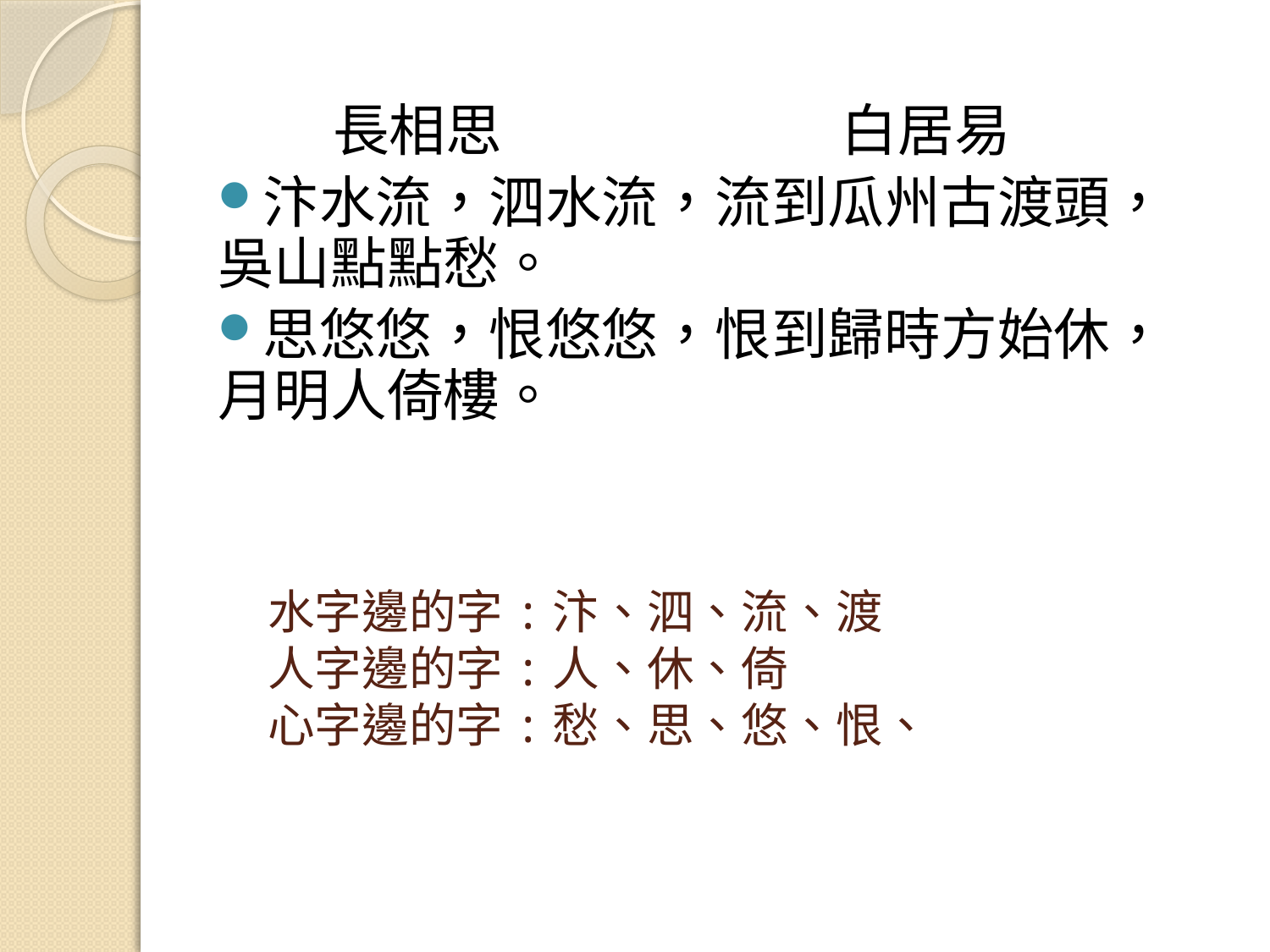

長相思　　　　　　白居易
汴水流，泗水流，流到瓜州古渡頭，吳山點點愁。
思悠悠，恨悠悠，恨到歸時方始休，月明人倚樓。
# 水字邊的字:汴、泗、流、渡 人字邊的字:人、休、倚 心字邊的字:愁、思、悠、恨、